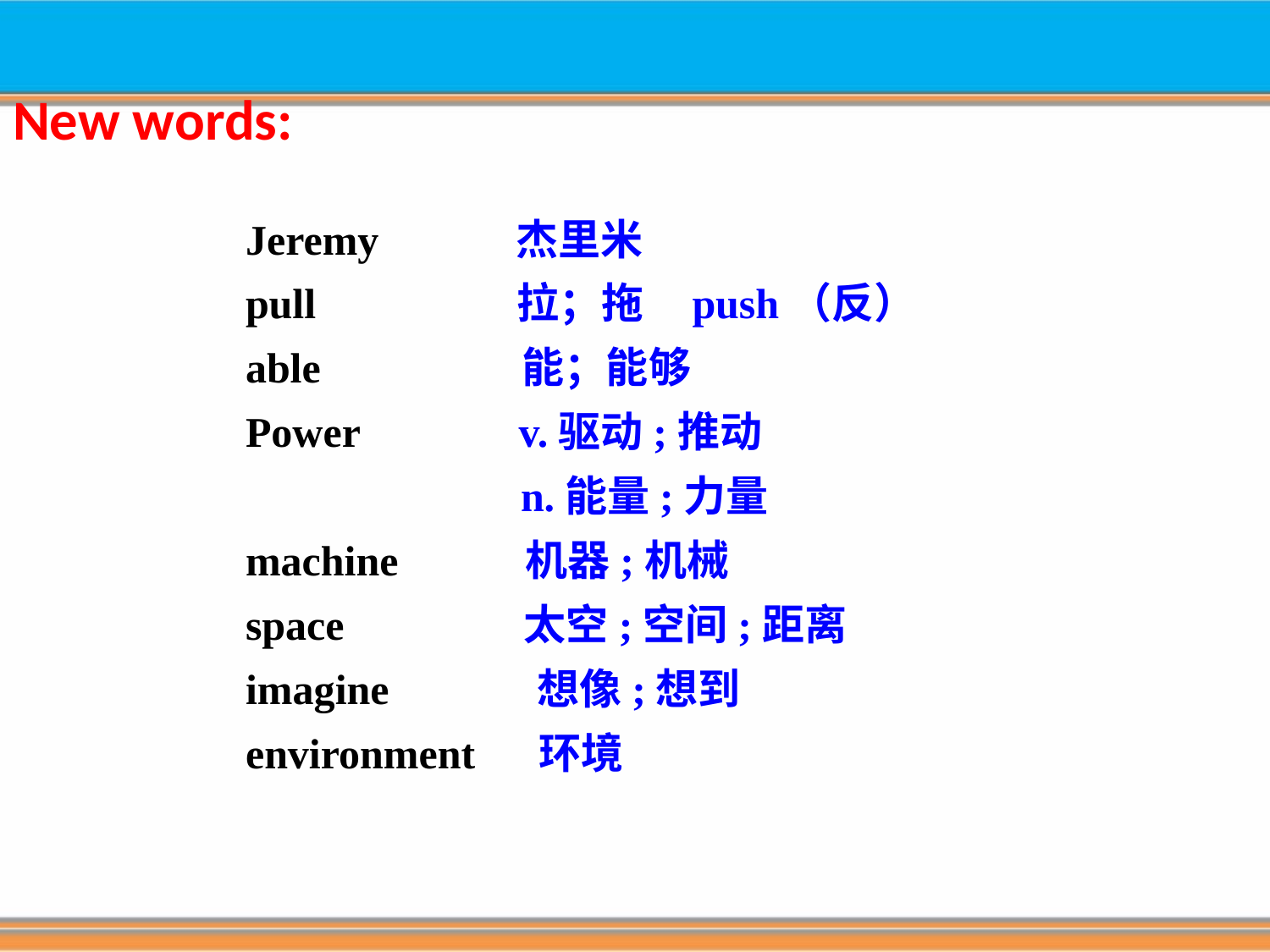

New words:
Jeremy            杰里米
pull                  拉；拖    push（反）
able                  能；能够
Power               v.驱动;推动
                          n.能量;力量
machine           机器;机械
space                太空;空间;距离
imagine             想像;想到
environment     环境